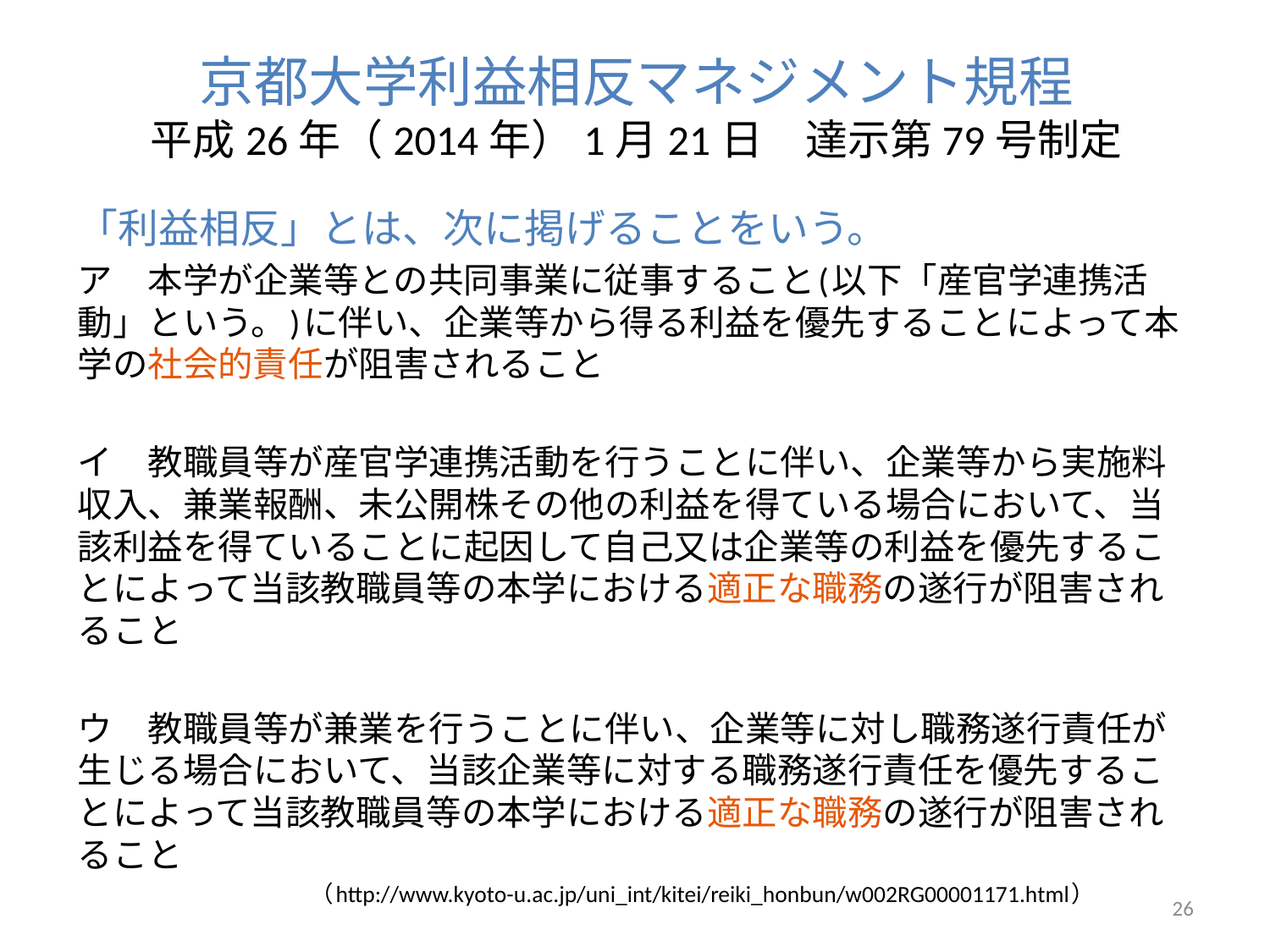

# 京都大学利益相反マネジメント規程 平成26年（2014年）1月21日　達示第79号制定
「利益相反」とは、次に掲げることをいう。
ア　本学が企業等との共同事業に従事すること(以下「産官学連携活動」という。)に伴い、企業等から得る利益を優先することによって本学の社会的責任が阻害されること

イ　教職員等が産官学連携活動を行うことに伴い、企業等から実施料収入、兼業報酬、未公開株その他の利益を得ている場合において、当該利益を得ていることに起因して自己又は企業等の利益を優先することによって当該教職員等の本学における適正な職務の遂行が阻害されること

ウ　教職員等が兼業を行うことに伴い、企業等に対し職務遂行責任が生じる場合において、当該企業等に対する職務遂行責任を優先することによって当該教職員等の本学における適正な職務の遂行が阻害されること
　　　　　　　　　　（http://www.kyoto-u.ac.jp/uni_int/kitei/reiki_honbun/w002RG00001171.html）
26